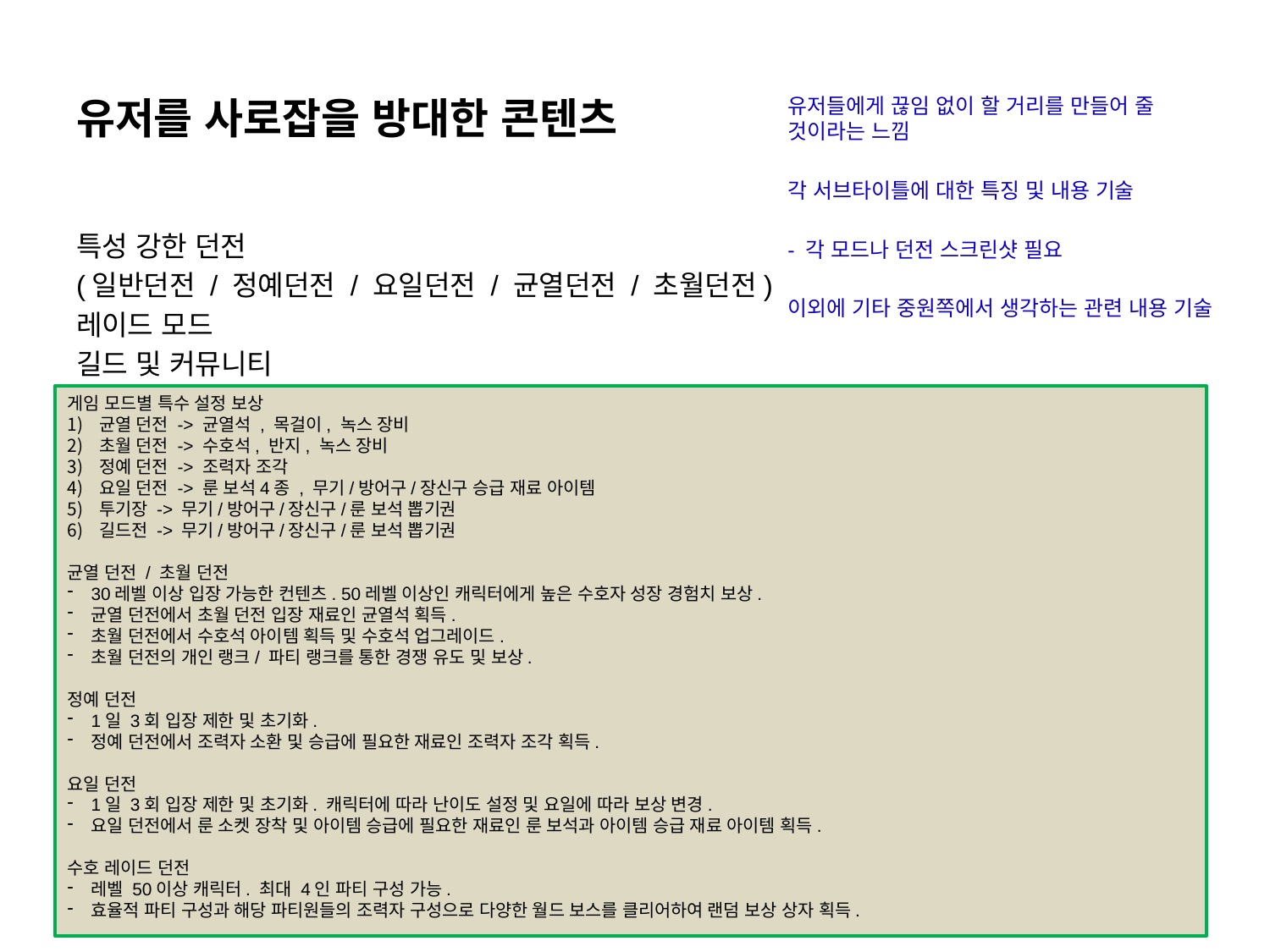

# 유저를 사로잡을 방대한 콘텐츠
유저들에게 끊임 없이 할 거리를 만들어 줄 것이라는 느낌

각 서브타이틀에 대한 특징 및 내용 기술

- 각 모드나 던전 스크린샷 필요

이외에 기타 중원쪽에서 생각하는 관련 내용 기술

특성 강한 던전
(일반던전 / 정예던전 / 요일던전 / 균열던전 / 초월던전)
레이드 모드
길드 및 커뮤니티
대규모 PVP

게임 모드별 특수 설정 보상
균열 던전 -> 균열석 , 목걸이, 녹스 장비
초월 던전 -> 수호석, 반지, 녹스 장비
정예 던전 -> 조력자 조각
요일 던전 -> 룬 보석4종 , 무기/방어구/장신구 승급 재료 아이템
투기장 -> 무기/방어구/장신구/룬 보석 뽑기권
길드전 -> 무기/방어구/장신구/룬 보석 뽑기권

균열 던전 / 초월 던전
30레벨 이상 입장 가능한 컨텐츠. 50레벨 이상인 캐릭터에게 높은 수호자 성장 경험치 보상.
균열 던전에서 초월 던전 입장 재료인 균열석 획득.
초월 던전에서 수호석 아이템 획득 및 수호석 업그레이드.
초월 던전의 개인 랭크/ 파티 랭크를 통한 경쟁 유도 및 보상.

정예 던전
1일 3회 입장 제한 및 초기화.
정예 던전에서 조력자 소환 및 승급에 필요한 재료인 조력자 조각 획득.

요일 던전
1일 3회 입장 제한 및 초기화. 캐릭터에 따라 난이도 설정 및 요일에 따라 보상 변경.
요일 던전에서 룬 소켓 장착 및 아이템 승급에 필요한 재료인 룬 보석과 아이템 승급 재료 아이템 획득.

수호 레이드 던전
레벨 50이상 캐릭터. 최대 4인 파티 구성 가능.
효율적 파티 구성과 해당 파티원들의 조력자 구성으로 다양한 월드 보스를 클리어하여 랜덤 보상 상자 획득.